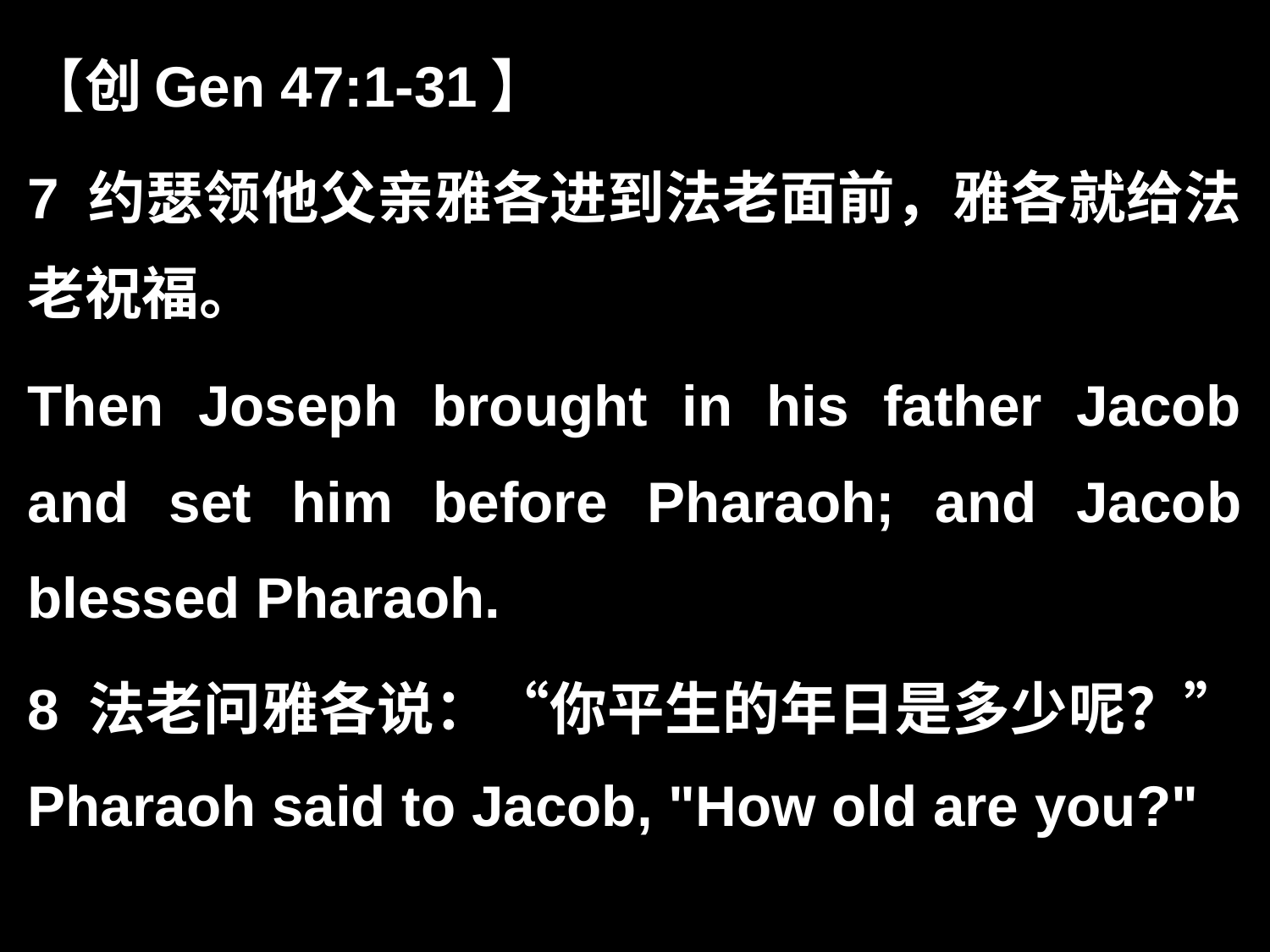

【创Gen 47:1-31】
7 约瑟领他父亲雅各进到法老面前，雅各就给法老祝福。
Then Joseph brought in his father Jacob and set him before Pharaoh; and Jacob blessed Pharaoh.
8 法老问雅各说：“你平生的年日是多少呢？” Pharaoh said to Jacob, "How old are you?"